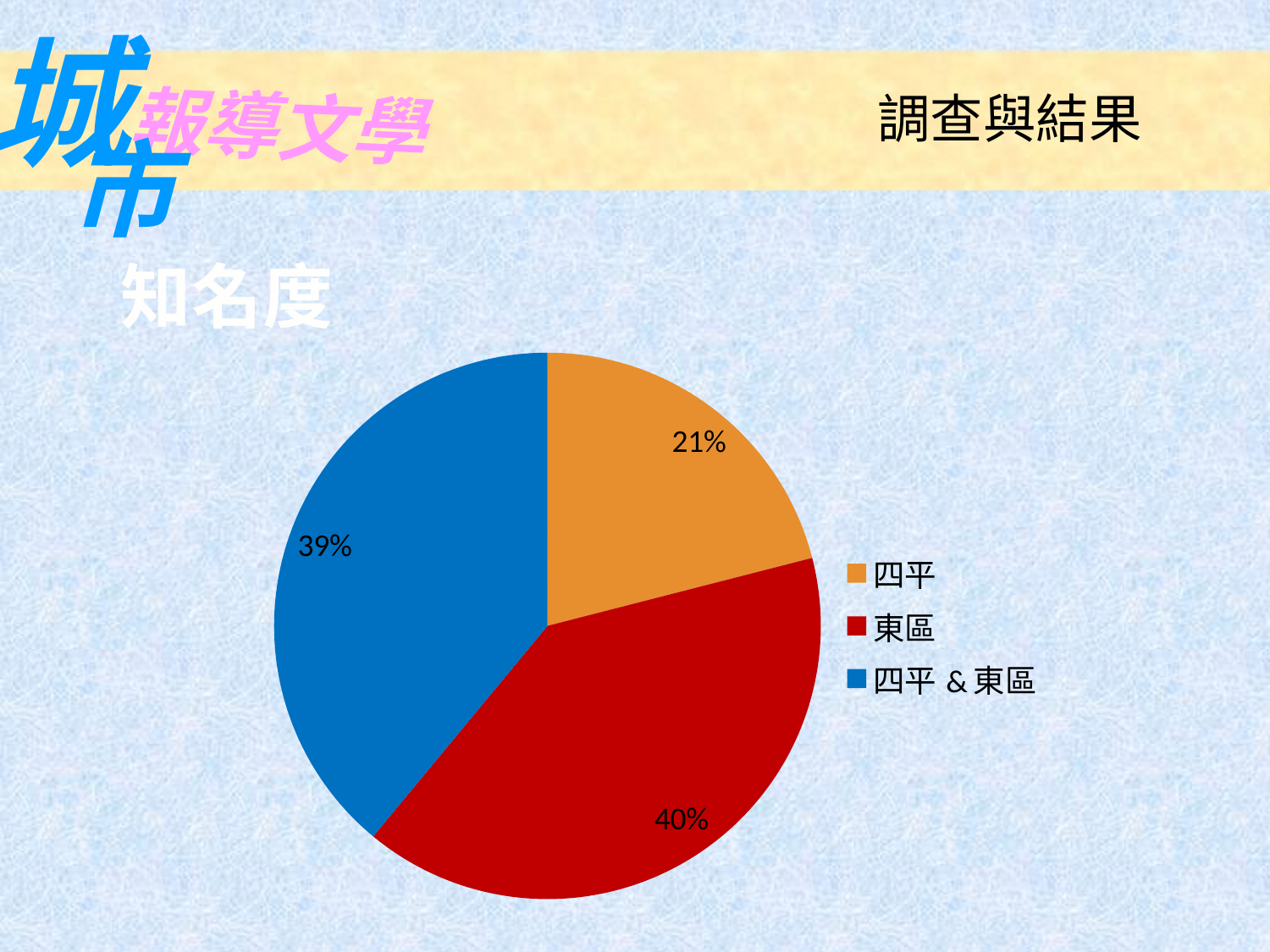

城

報導文學
市
調查與結果
 知名度

### Chart

| Category | 女 |
|---|---|
| 四平 | 21.0 |
| 東區 | 40.0 |
| 四平&東區 | 39.0 |